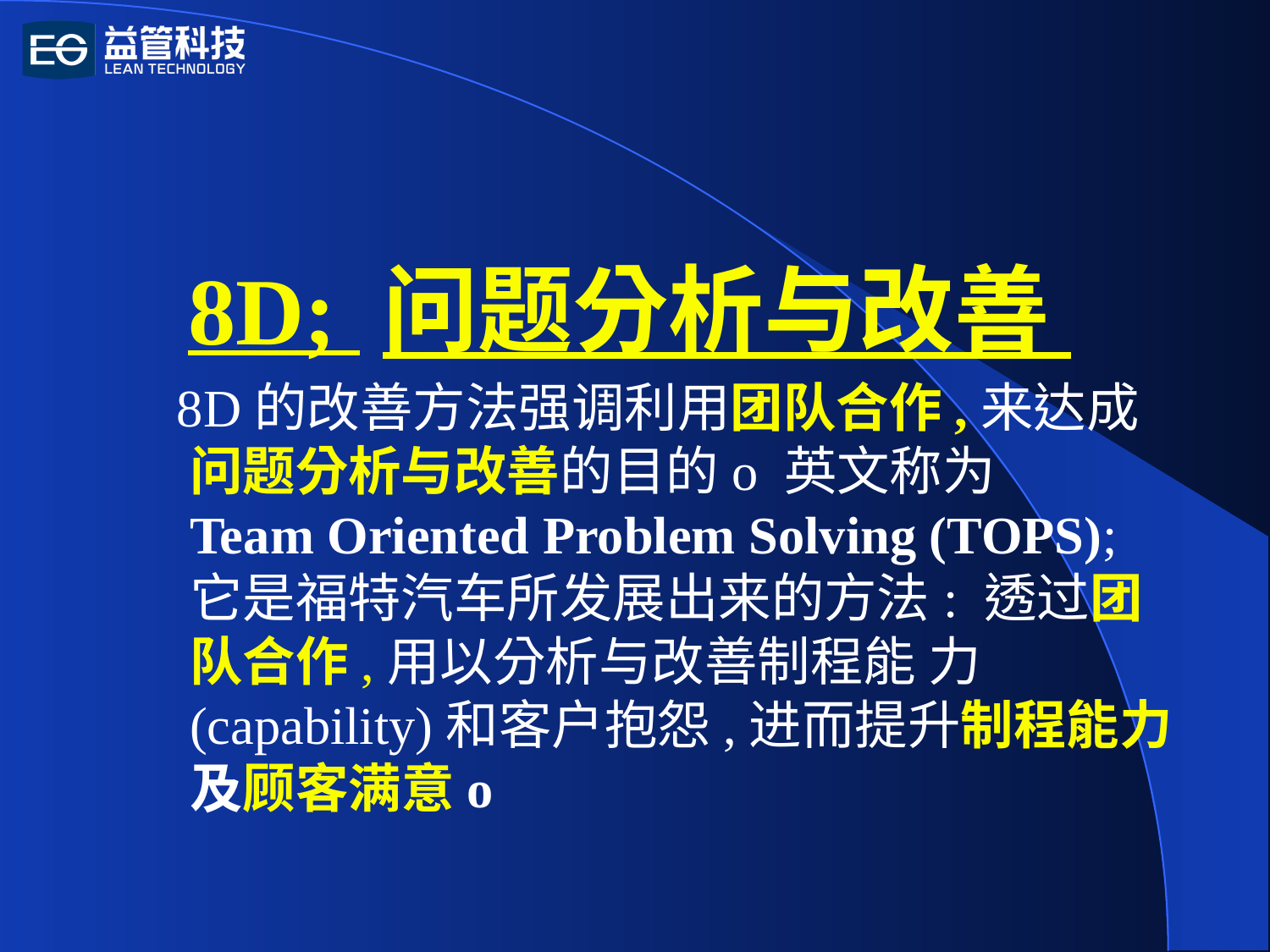

8D; 问题分析与改善
  8D的改善方法强调利用团队合作,来达成 问题分析与改善的目的o 英文称为       Team Oriented Problem Solving (TOPS);   它是福特汽车所发展出来的方法: 透过团队合作,用以分析与改善制程能 力(capability)和客户抱怨,进而提升制程能力及顾客满意o